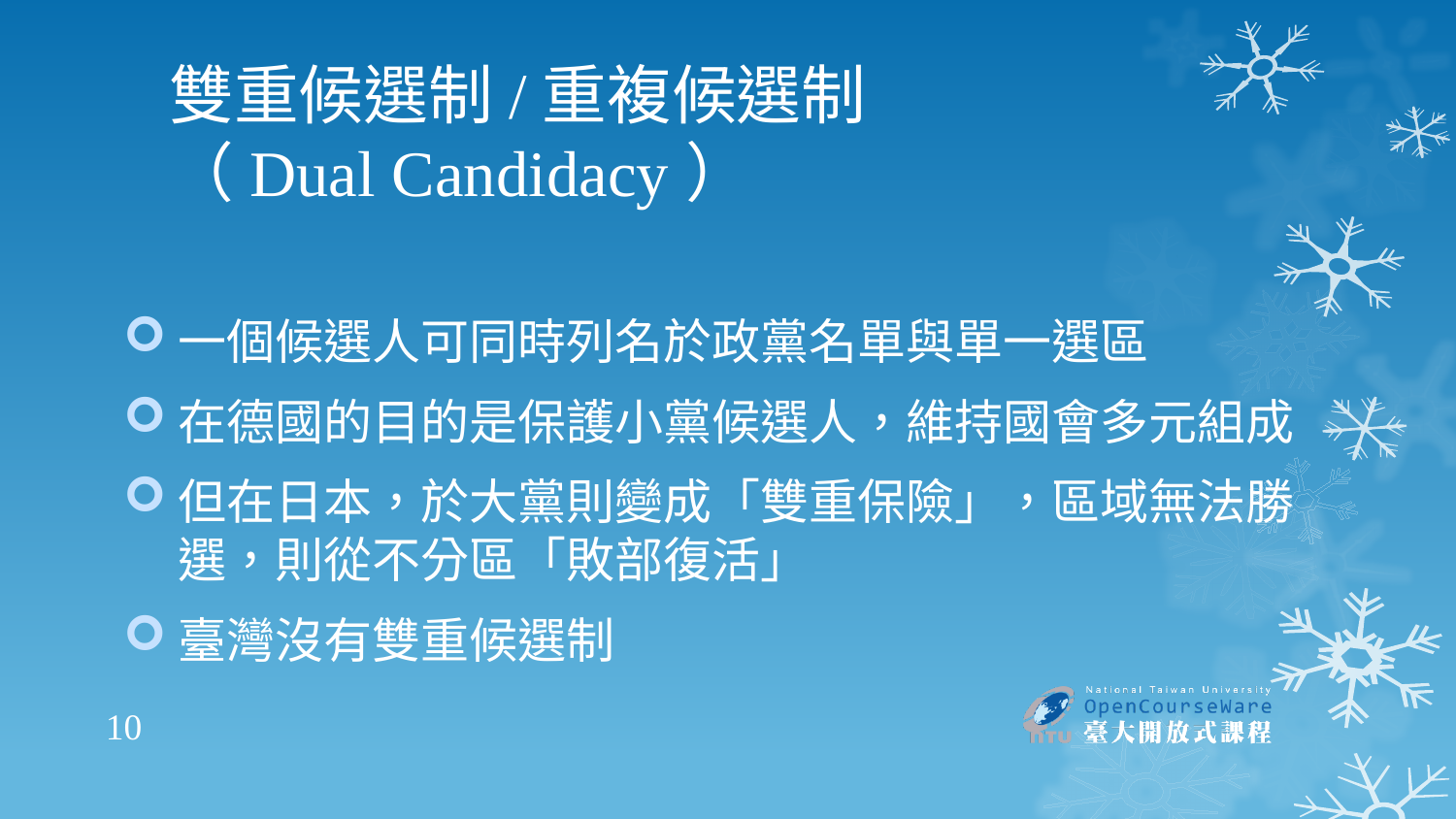

# 雙重候選制/重複候選制 （Dual Candidacy）
一個候選人可同時列名於政黨名單與單一選區
在德國的目的是保護小黨候選人，維持國會多元組成
但在日本，於大黨則變成「雙重保險」，區域無法勝選，則從不分區「敗部復活」
臺灣沒有雙重候選制
10